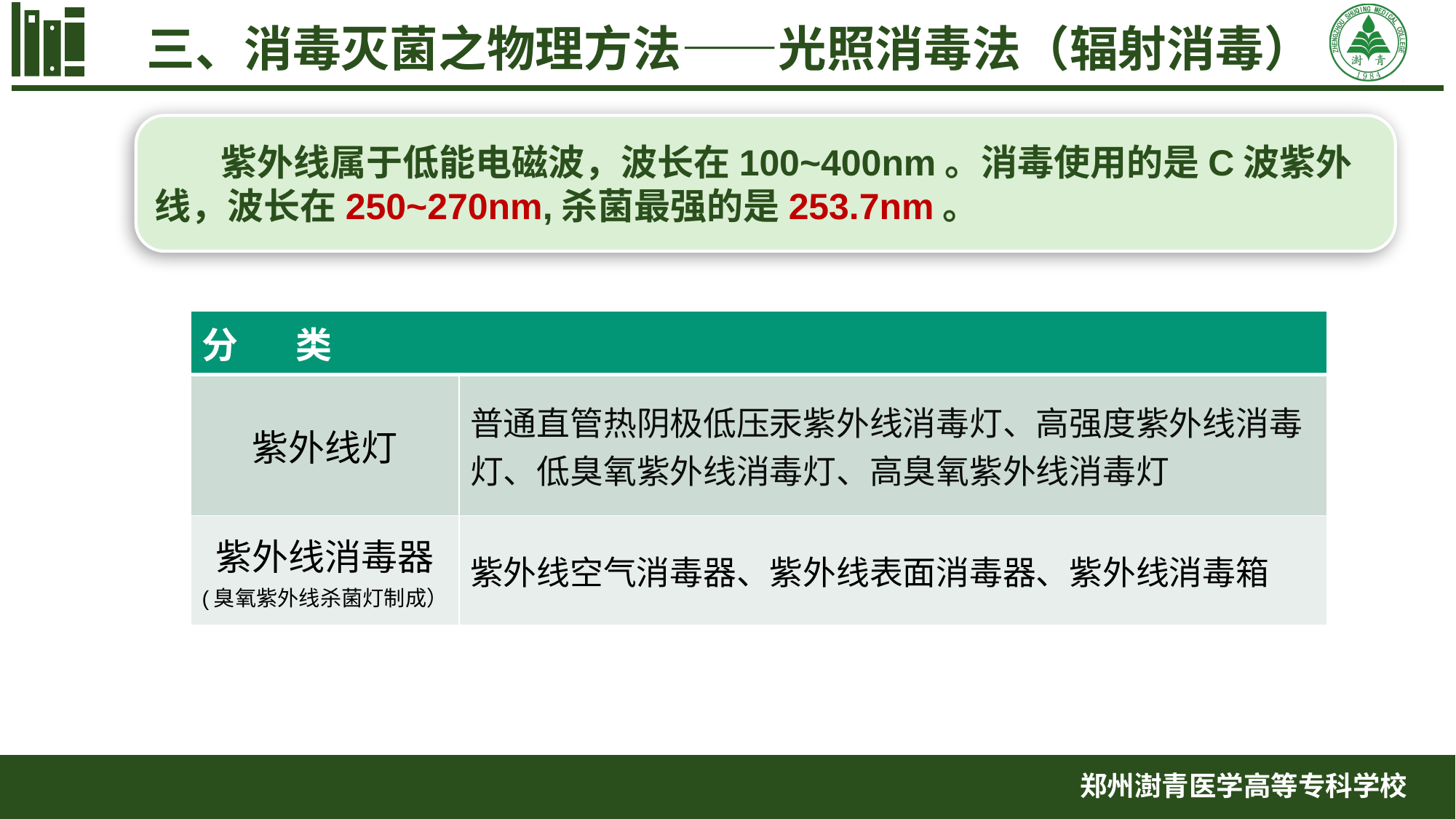

三、消毒灭菌之物理方法——光照消毒法（辐射消毒）

       紫外线属于低能电磁波，波长在100~400nm。消毒使用的是C波紫外线，波长在250~270nm,杀菌最强的是253.7nm。
| 分 类 |  |
| --- | --- |
| 紫外线灯 | 普通直管热阴极低压汞紫外线消毒灯、高强度紫外线消毒灯、低臭氧紫外线消毒灯、高臭氧紫外线消毒灯 |
| 紫外线消毒器 (臭氧紫外线杀菌灯制成） | 紫外线空气消毒器、紫外线表面消毒器、紫外线消毒箱 |
郑州澍青医学高等专科学校